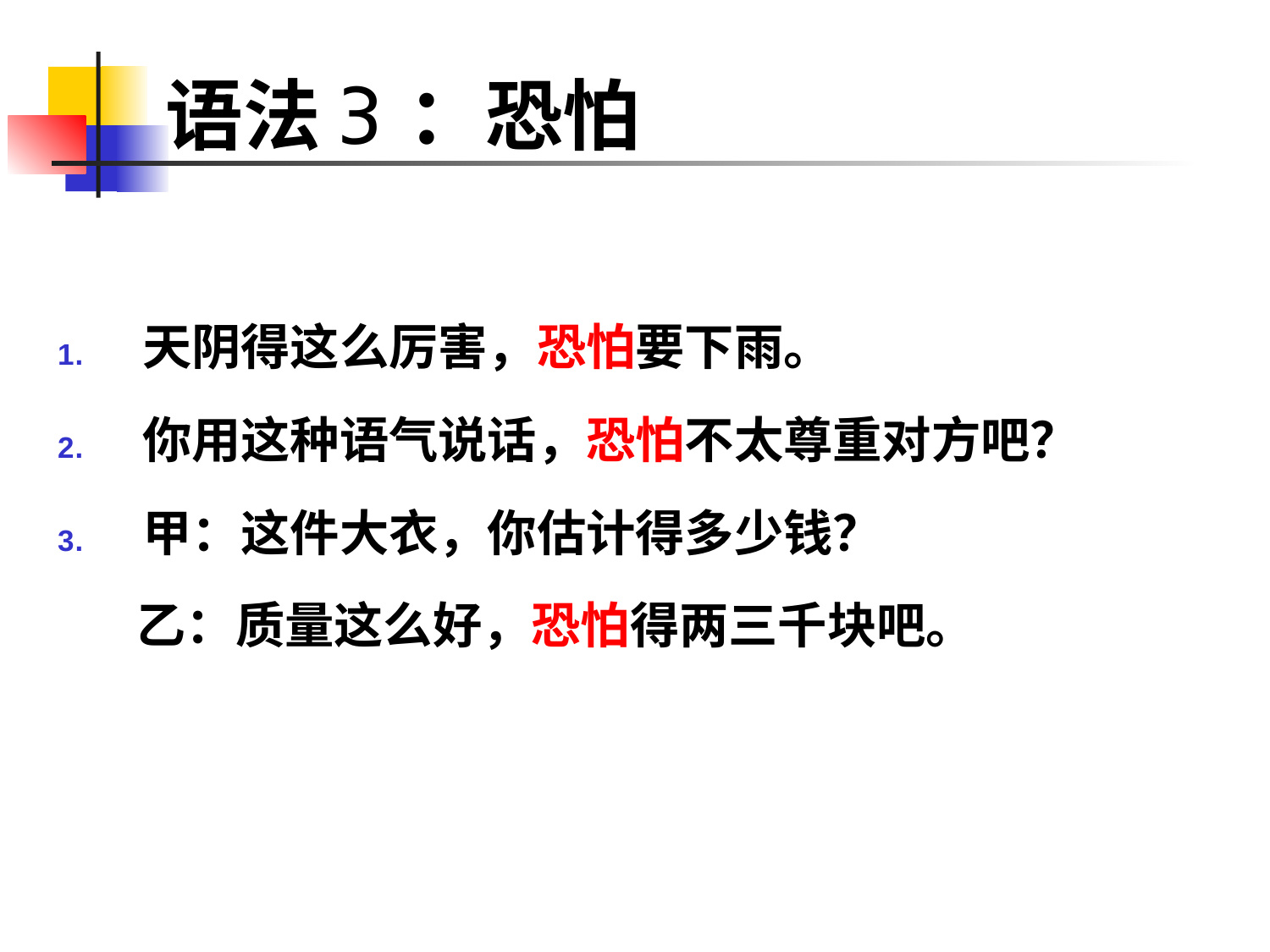

# 语法3：恐怕
天阴得这么厉害，恐怕要下雨。
你用这种语气说话，恐怕不太尊重对方吧？
甲：这件大衣，你估计得多少钱？
      乙：质量这么好，恐怕得两三千块吧。